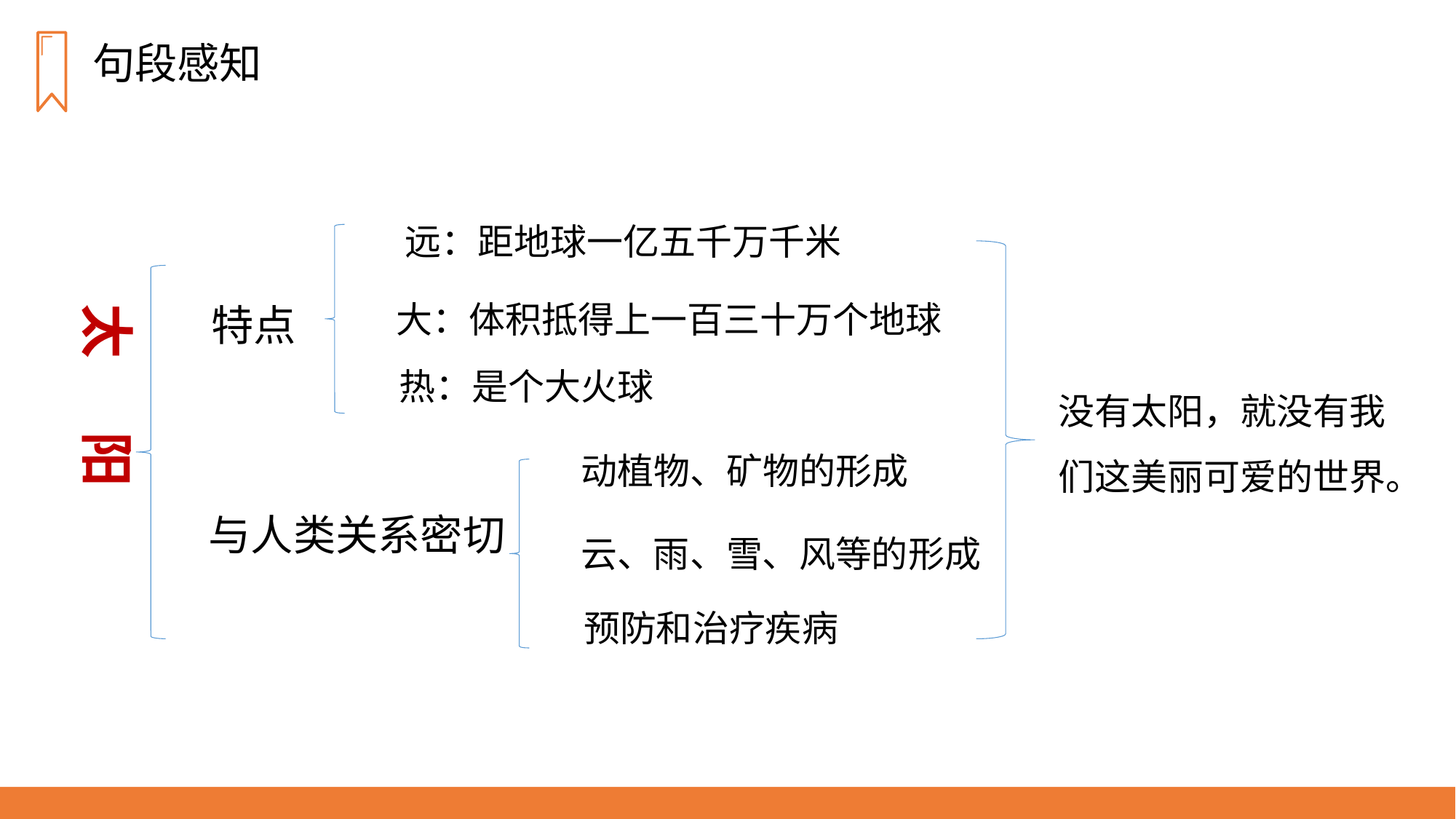

句段感知
远：距地球一亿五千万千米

大：体积抵得上一百三十万个地球
太      阳
特点
热：是个大火球
没有太阳，就没有我们这美丽可爱的世界。
动植物、矿物的形成

与人类关系密切
云、雨、雪、风等的形成
预防和治疗疾病